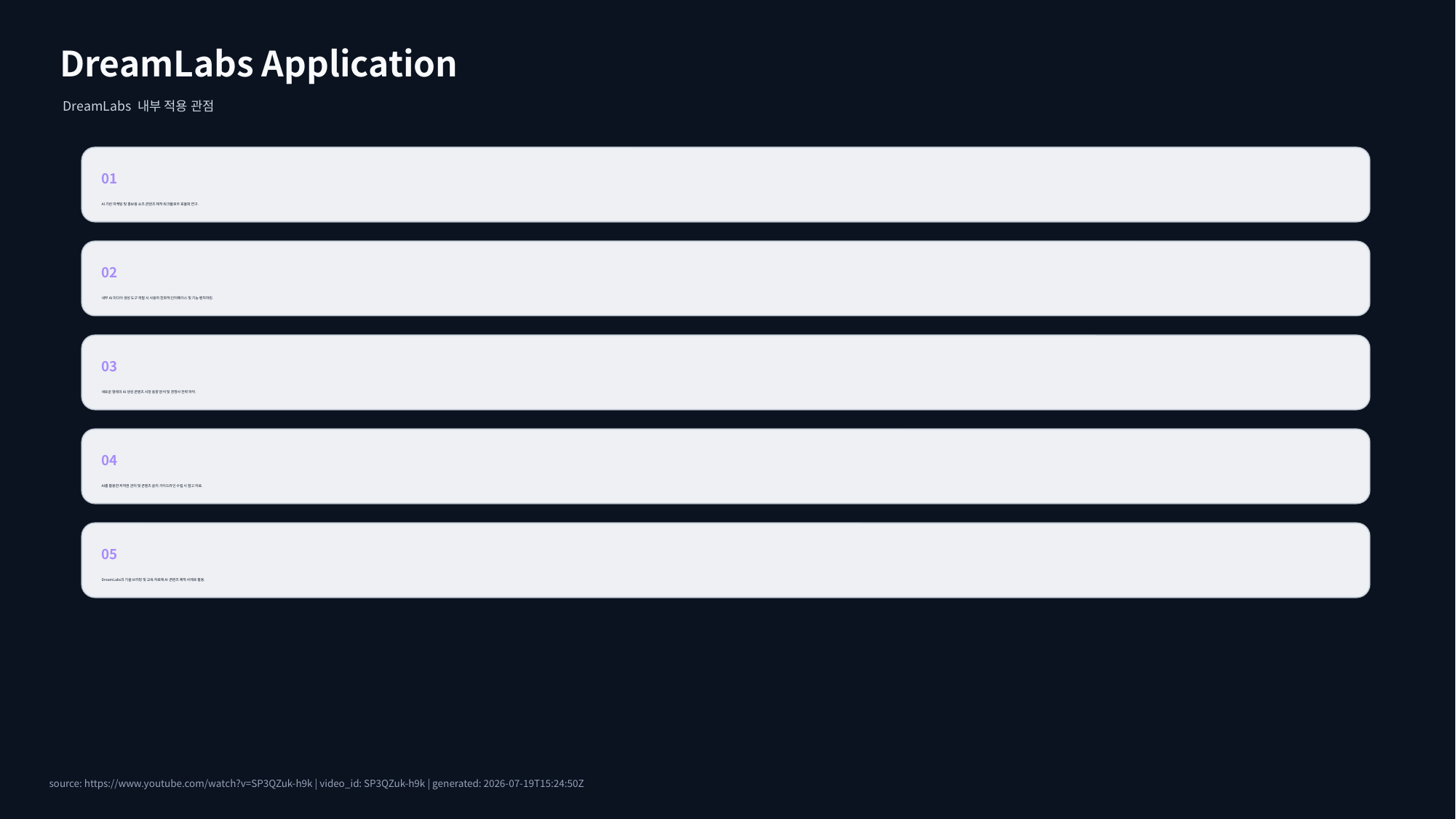

DreamLabs Application
DreamLabs 내부 적용 관점

01
AI 기반 마케팅 및 홍보용 쇼츠 콘텐츠 제작 워크플로우 효율화 연구.

02
내부 AI 미디어 생성 도구 개발 시 사용자 친화적 인터페이스 및 기능 벤치마킹.

03
새로운 형태의 AI 생성 콘텐츠 시장 동향 분석 및 경쟁사 전략 파악.

04
AI를 활용한 저작권 관리 및 콘텐츠 윤리 가이드라인 수립 시 참고 자료.

05
DreamLabs의 기술 브리핑 및 교육 자료에 AI 콘텐츠 제작 사례로 활용.
source: https://www.youtube.com/watch?v=SP3QZuk-h9k | video_id: SP3QZuk-h9k | generated: 2026-07-19T15:24:50Z